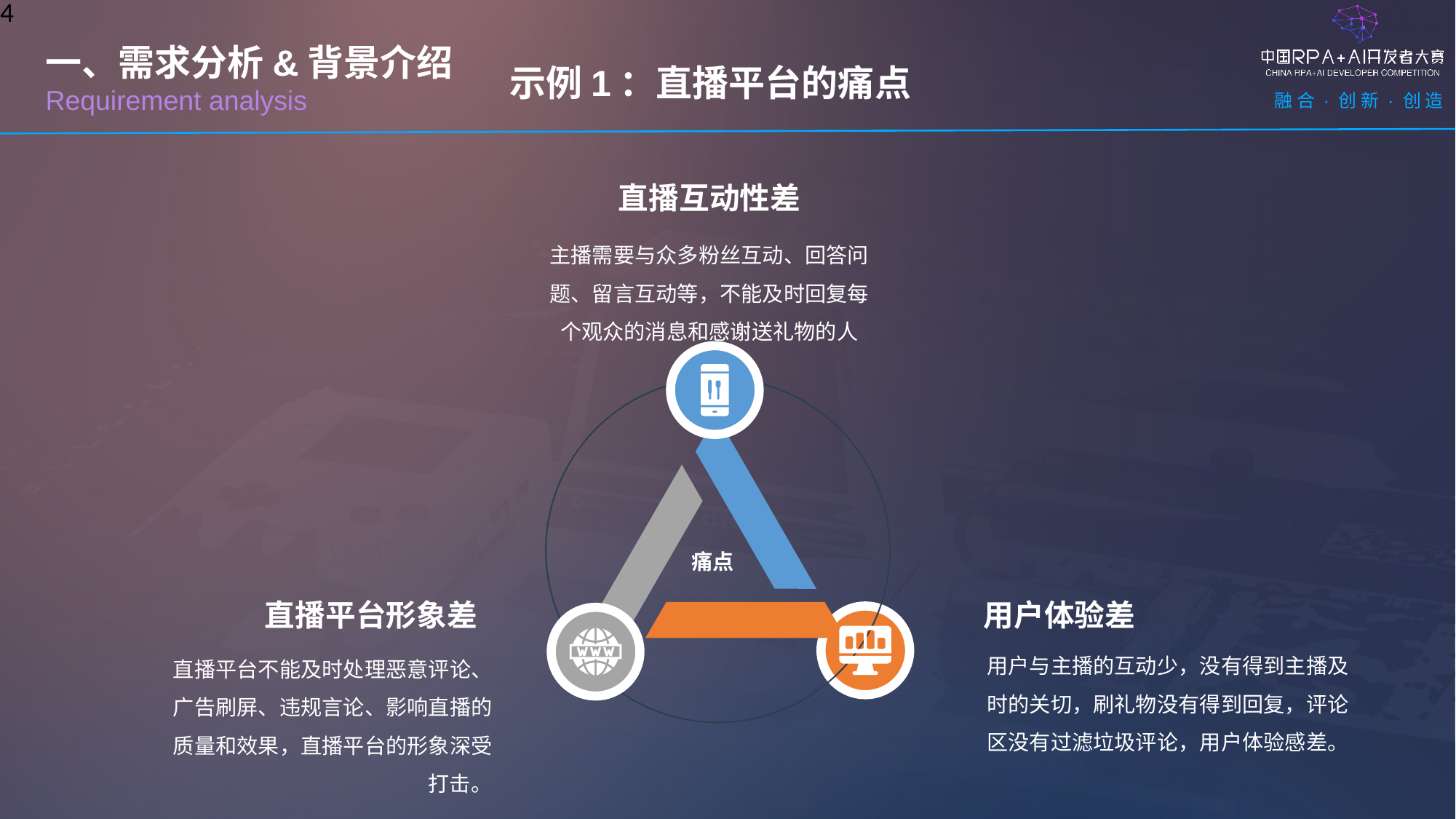

4
示例1：直播平台的痛点
一、需求分析&背景介绍
Requirement analysis
直播互动性差
主播需要与众多粉丝互动、回答问题、留言互动等，不能及时回复每个观众的消息和感谢送礼物的人

痛点

直播平台形象差
用户体验差
用户与主播的互动少，没有得到主播及时的关切，刷礼物没有得到回复，评论区没有过滤垃圾评论，用户体验感差。
直播平台不能及时处理恶意评论、广告刷屏、违规言论、影响直播的质量和效果，直播平台的形象深受打击。